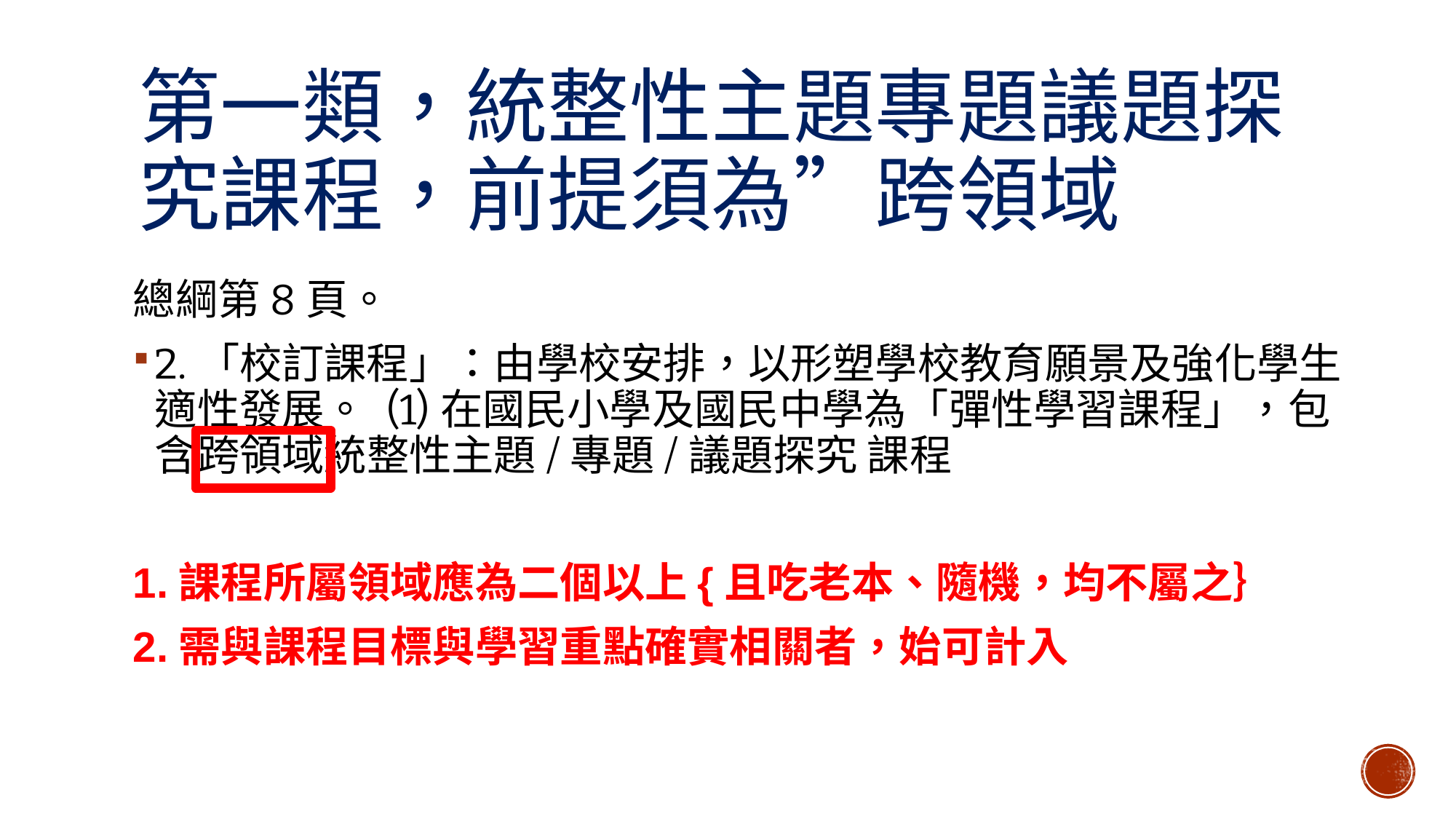

# 第一類，統整性主題專題議題探究課程，前提須為”跨領域
總綱第8頁。
2.「校訂課程」：由學校安排，以形塑學校教育願景及強化學生適性發展。 (1)在國民小學及國民中學為「彈性學習課程」，包含跨領域統整性主題/專題/議題探究 課程

1.課程所屬領域應為二個以上{且吃老本、隨機，均不屬之｝
2.需與課程目標與學習重點確實相關者，始可計入